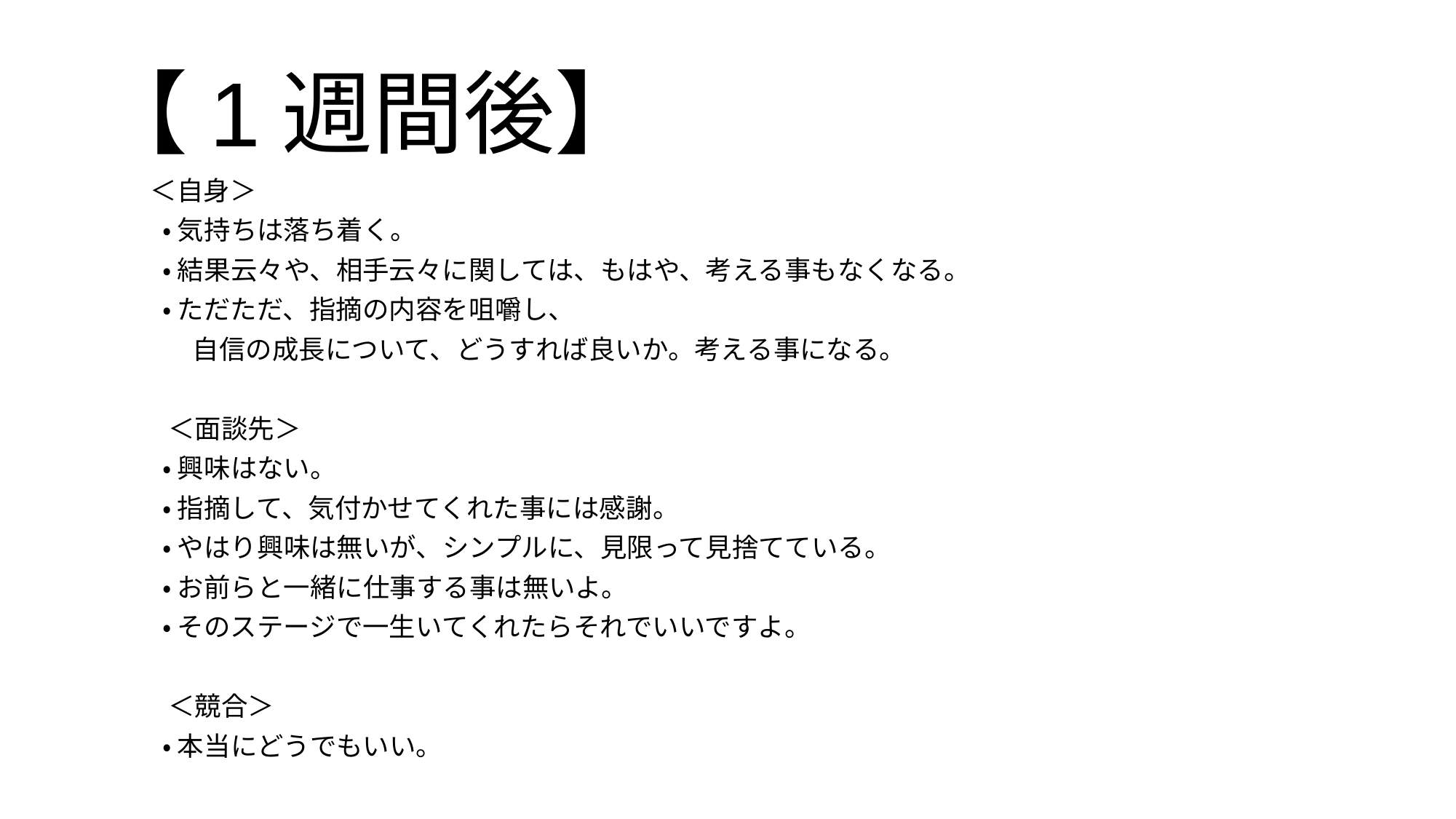

# 【1週間後】
 ＜自身＞
   ・ 気持ちは落ち着く。
   ・ 結果云々や、相手云々に関しては、もはや、考える事もなくなる。
   ・ ただただ、指摘の内容を咀嚼し、
　　自信の成長について、どうすれば良いか。考える事になる。

    ＜面談先＞
   ・ 興味はない。
   ・ 指摘して、気付かせてくれた事には感謝。
   ・ やはり興味は無いが、シンプルに、見限って見捨てている。
   ・ お前らと一緒に仕事する事は無いよ。
   ・ そのステージで一生いてくれたらそれでいいですよ。

    ＜競合＞
   ・ 本当にどうでもいい。